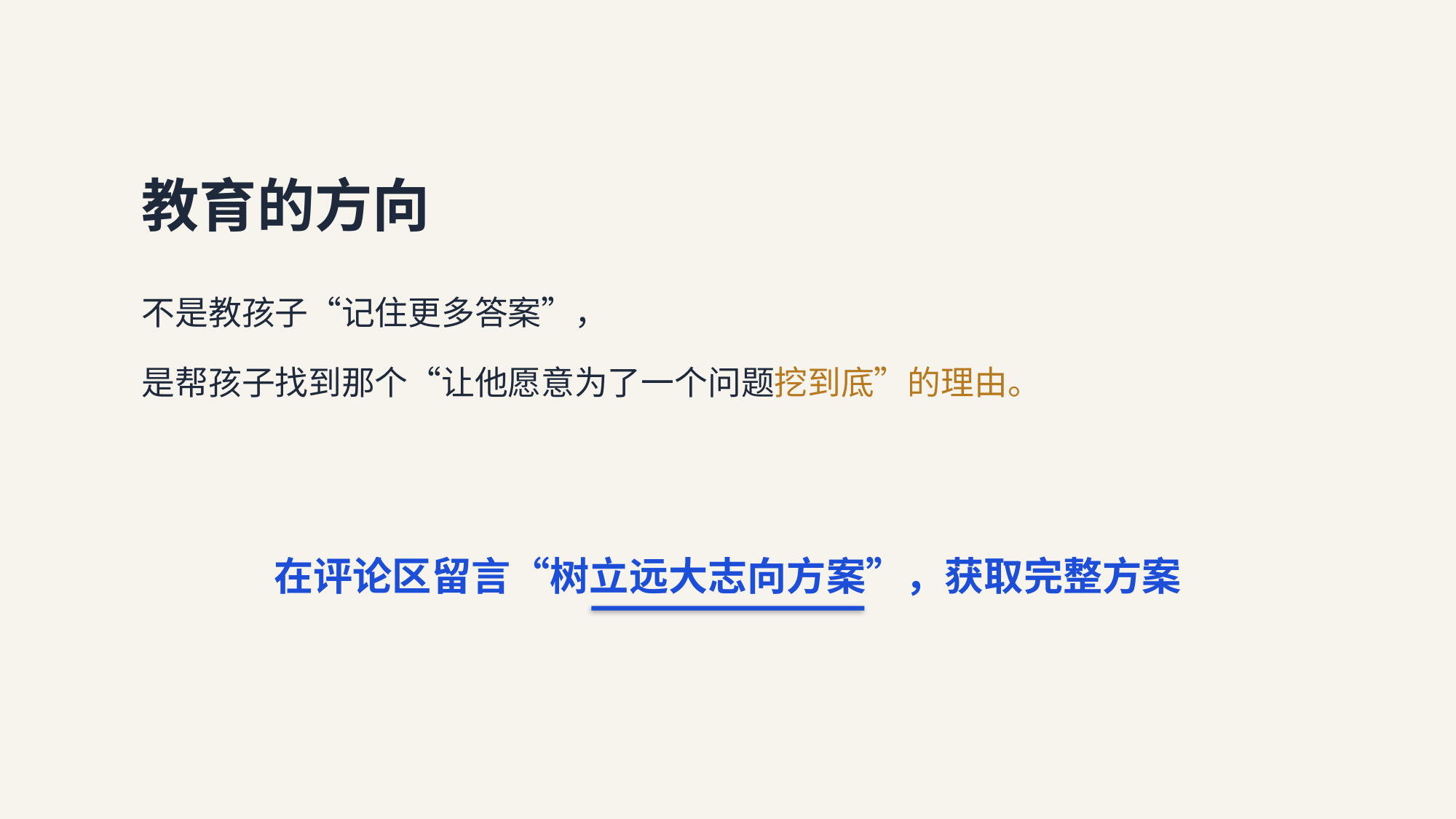

教育的方向
不是教孩子“记住更多答案”，
是帮孩子找到那个“让他愿意为了一个问题挖到底”的理由。
在评论区留言“树立远大志向方案”，获取完整方案